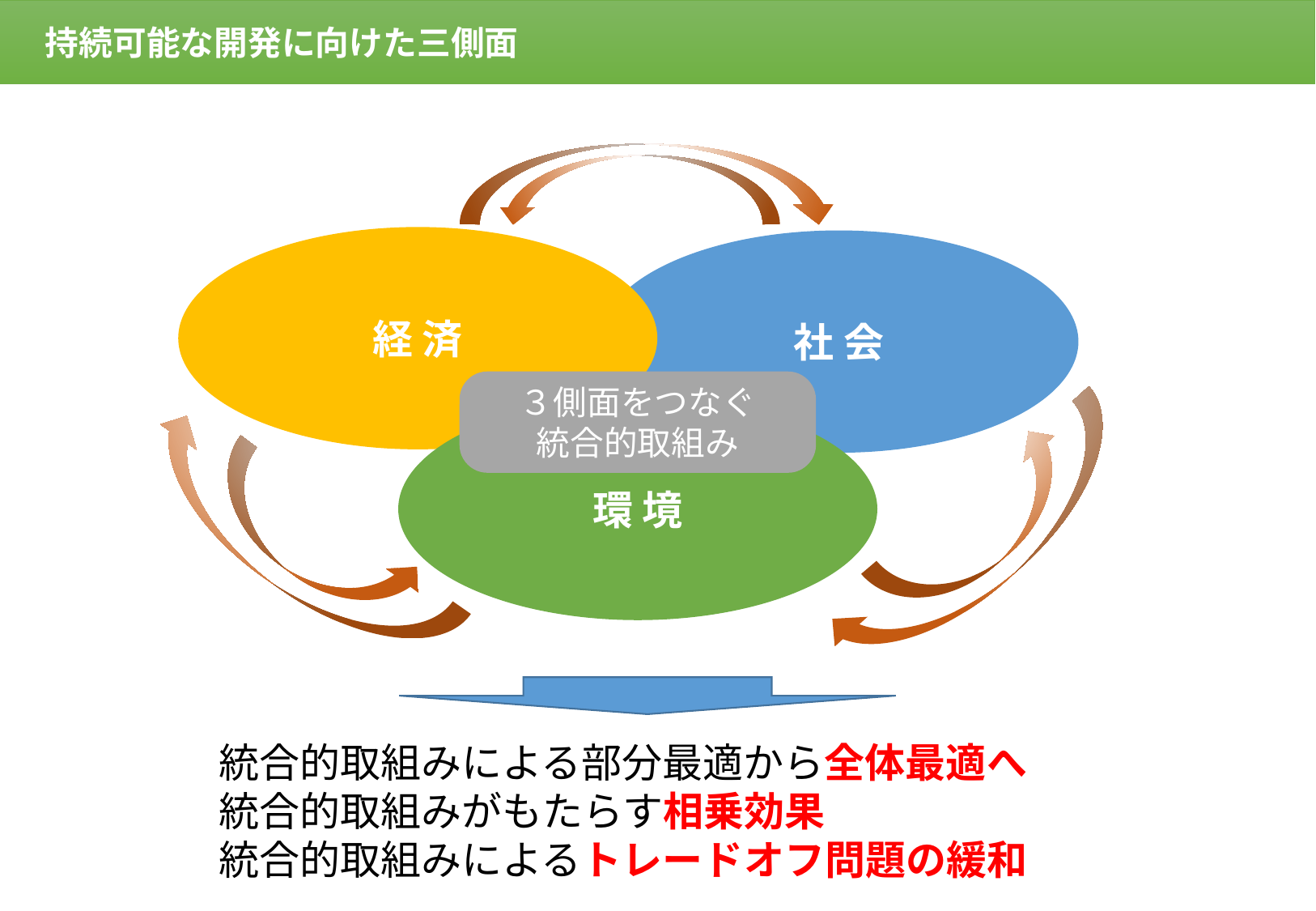

持続可能な開発に向けた三側面

経 済
社 会

３側面をつなぐ
統合的取組み
環 境

統合的取組みによる部分最適から全体最適へ
統合的取組みがもたらす相乗効果
統合的取組みによるトレードオフ問題の緩和